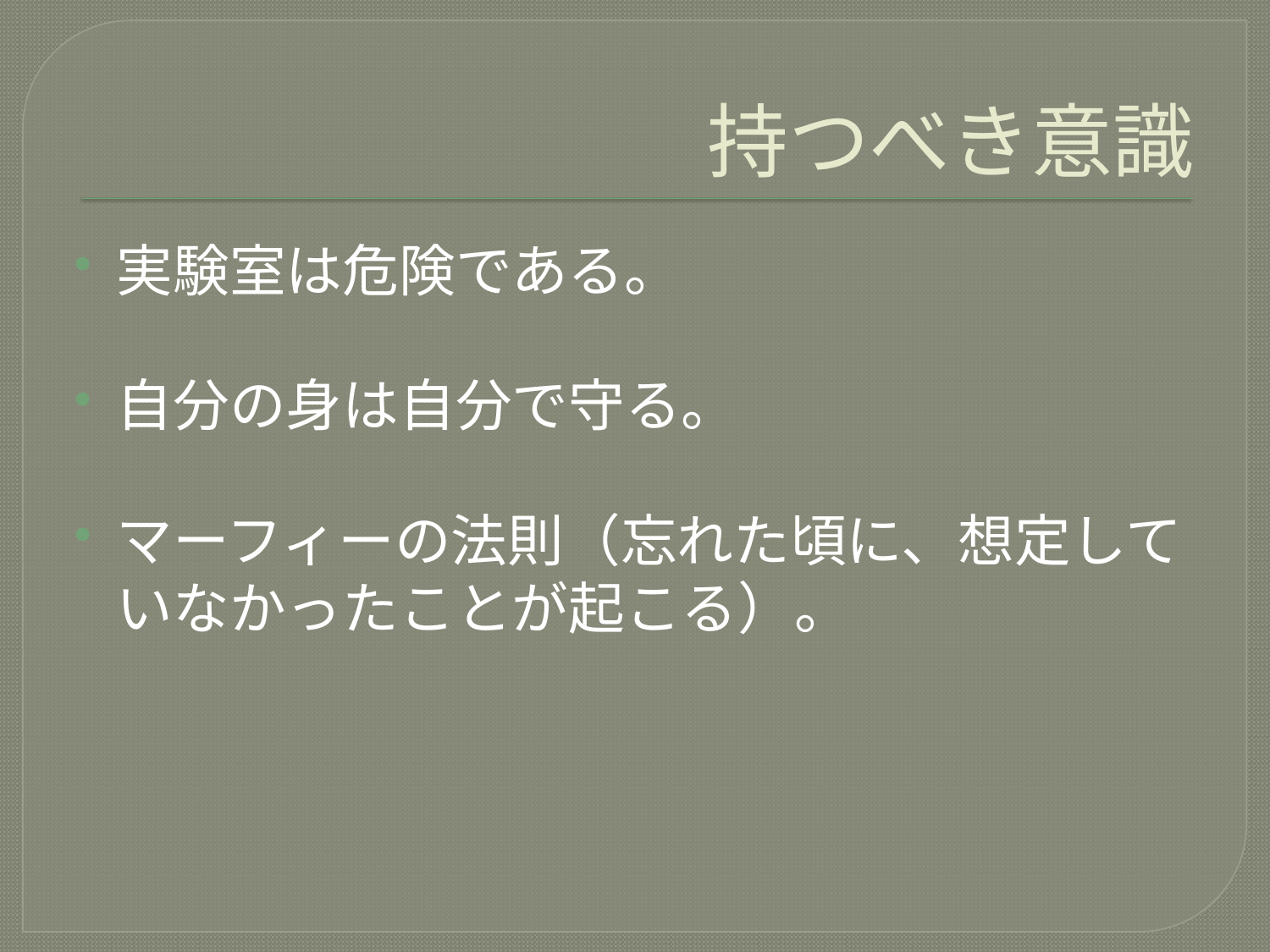

# 持つべき意識
実験室は危険である。

自分の身は自分で守る。

マーフィーの法則（忘れた頃に、想定していなかったことが起こる）。